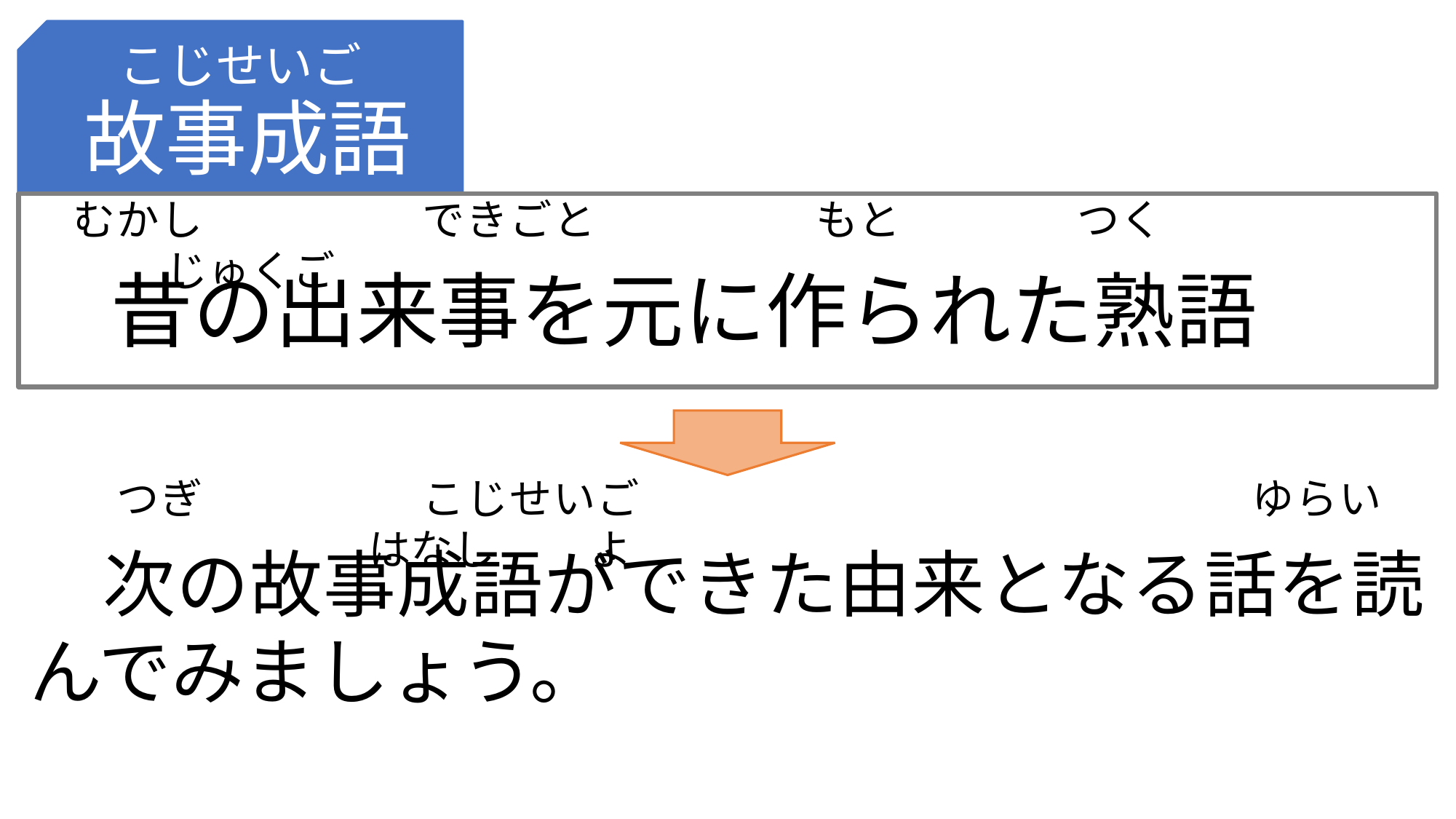

故事成語
こじせいご

　昔の出来事を元に作られた熟語
　むかし　　　　　できごと　　　　　もと　　　　つく　　　　　　　　　 じゅくご

　　つぎ　　　　　こじせいご　　　　　　　　　　　　　　ゆらい　　　　　　　　　はなし　　 よ
　次の故事成語ができた由来となる話を読んでみましょう。